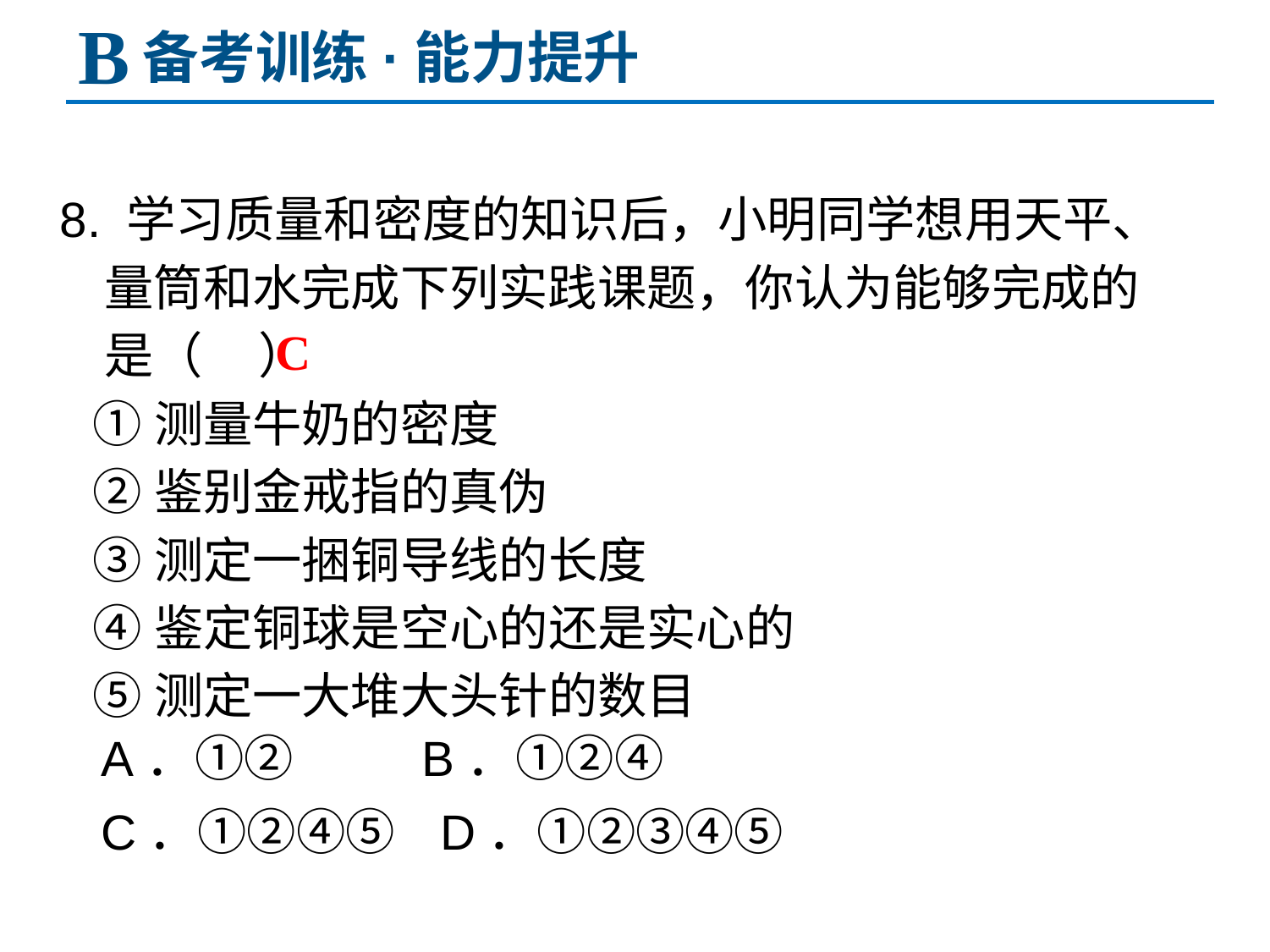

B
备考训练·能力提升
8. 学习质量和密度的知识后，小明同学想用天平、
   量筒和水完成下列实践课题，你认为能够完成的
   是（     ）
   ①测量牛奶的密度
   ②鉴别金戒指的真伪
   ③测定一捆铜导线的长度
   ④鉴定铜球是空心的还是实心的
   ⑤测定一大堆大头针的数目
   A．①②          B．①②④
   C．①②④⑤  	D．①②③④⑤
C